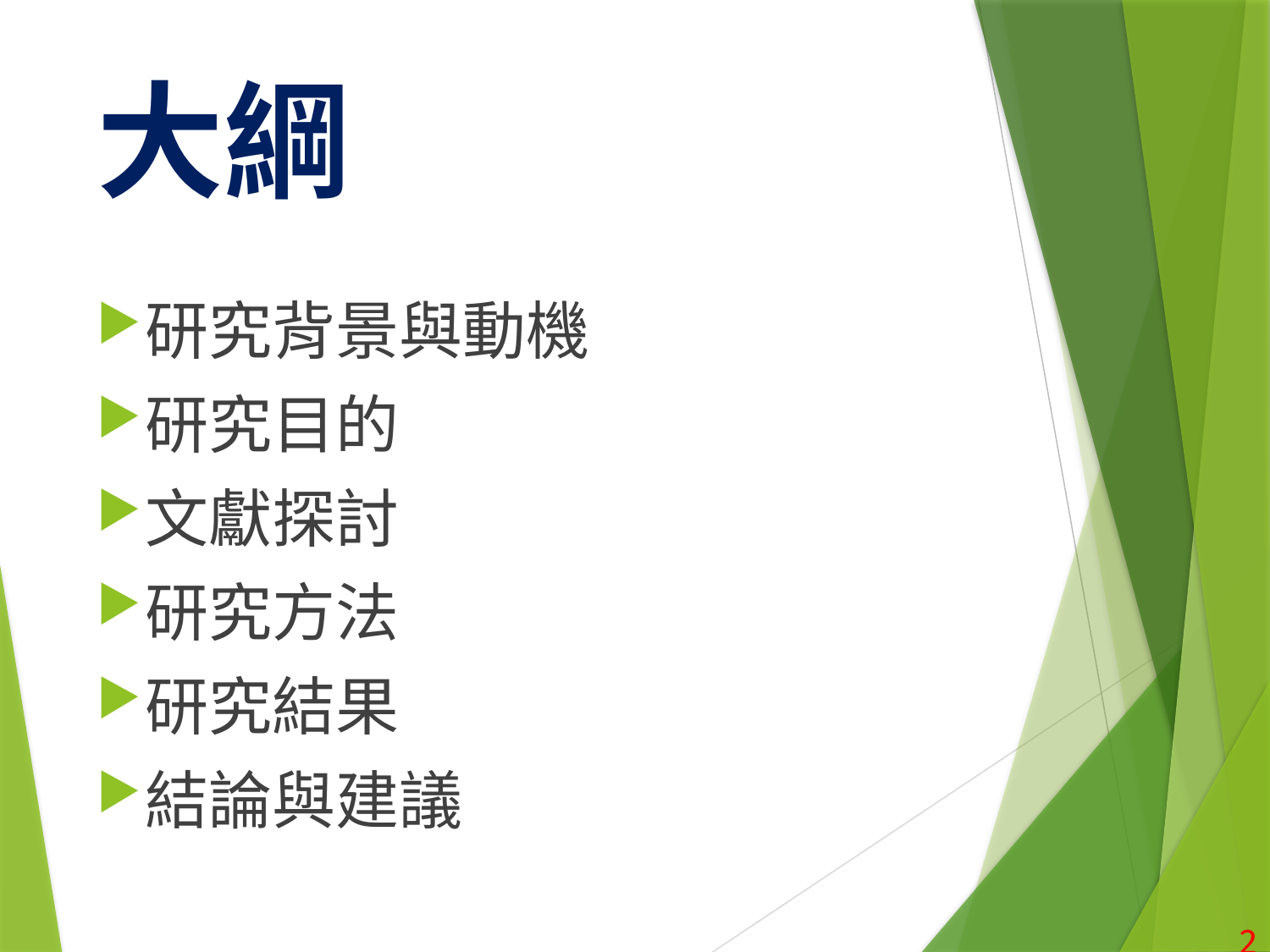

# 大綱
研究背景與動機
研究目的
文獻探討
研究方法
研究結果
結論與建議

2